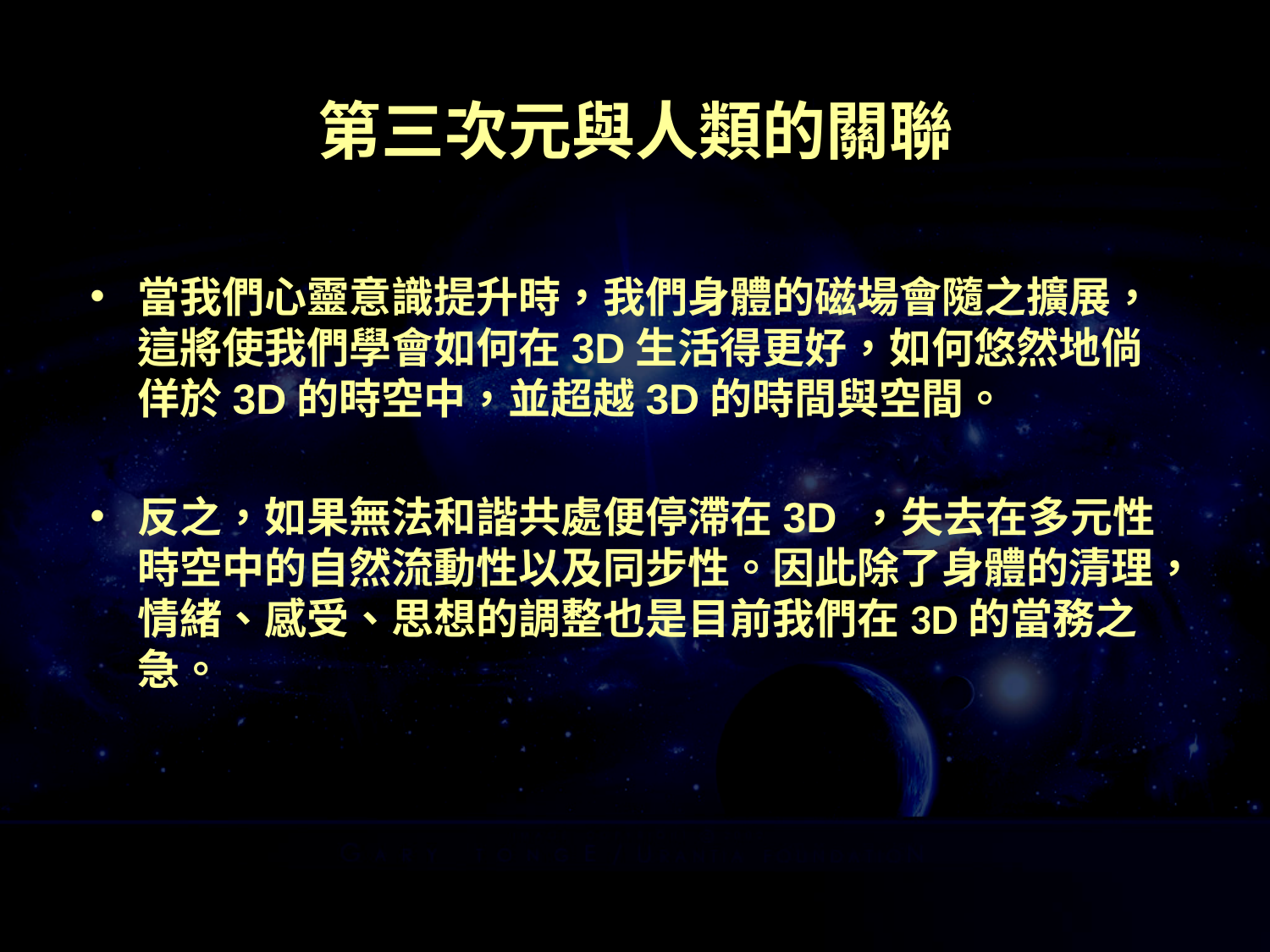

# 第三次元與人類的關聯
當我們心靈意識提升時，我們身體的磁場會隨之擴展，這將使我們學會如何在3D生活得更好，如何悠然地倘佯於3D的時空中，並超越3D的時間與空間。

反之，如果無法和諧共處便停滯在3D ，失去在多元性時空中的自然流動性以及同步性。因此除了身體的清理，情緒、感受、思想的調整也是目前我們在3D的當務之急。